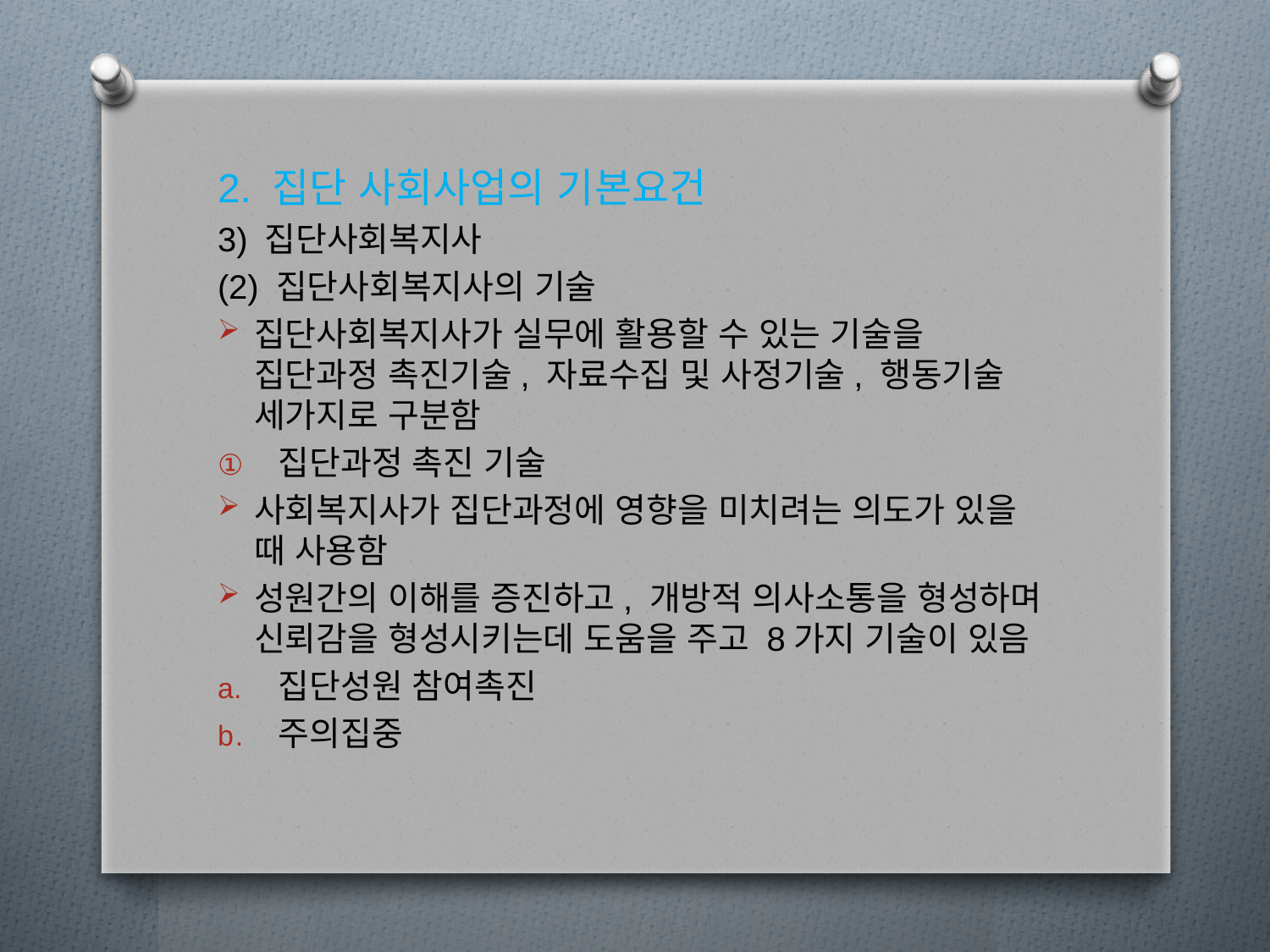

2. 집단 사회사업의 기본요건
3) 집단사회복지사
(2) 집단사회복지사의 기술
집단사회복지사가 실무에 활용할 수 있는 기술을 집단과정 촉진기술, 자료수집 및 사정기술, 행동기술 세가지로 구분함
집단과정 촉진 기술
사회복지사가 집단과정에 영향을 미치려는 의도가 있을 때 사용함
성원간의 이해를 증진하고, 개방적 의사소통을 형성하며 신뢰감을 형성시키는데 도움을 주고 8가지 기술이 있음
집단성원 참여촉진
주의집중